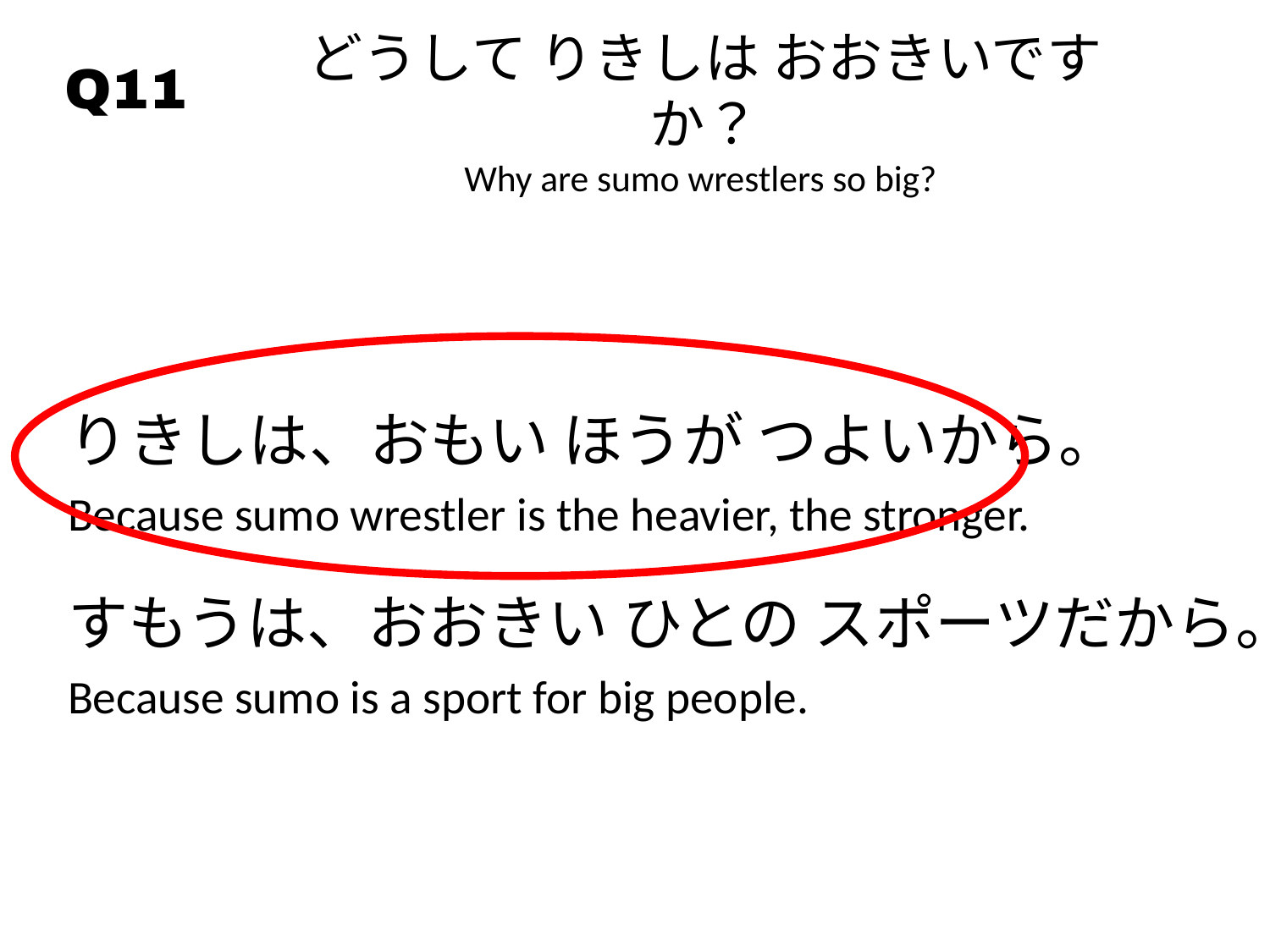

# どうして りきしは おおきいですか？ Why are sumo wrestlers so big?
Q11

りきしは、おもい ほうが つよいから。
Because sumo wrestler is the heavier, the stronger.

すもうは、おおきい ひとの スポーツだから。
Because sumo is a sport for big people.